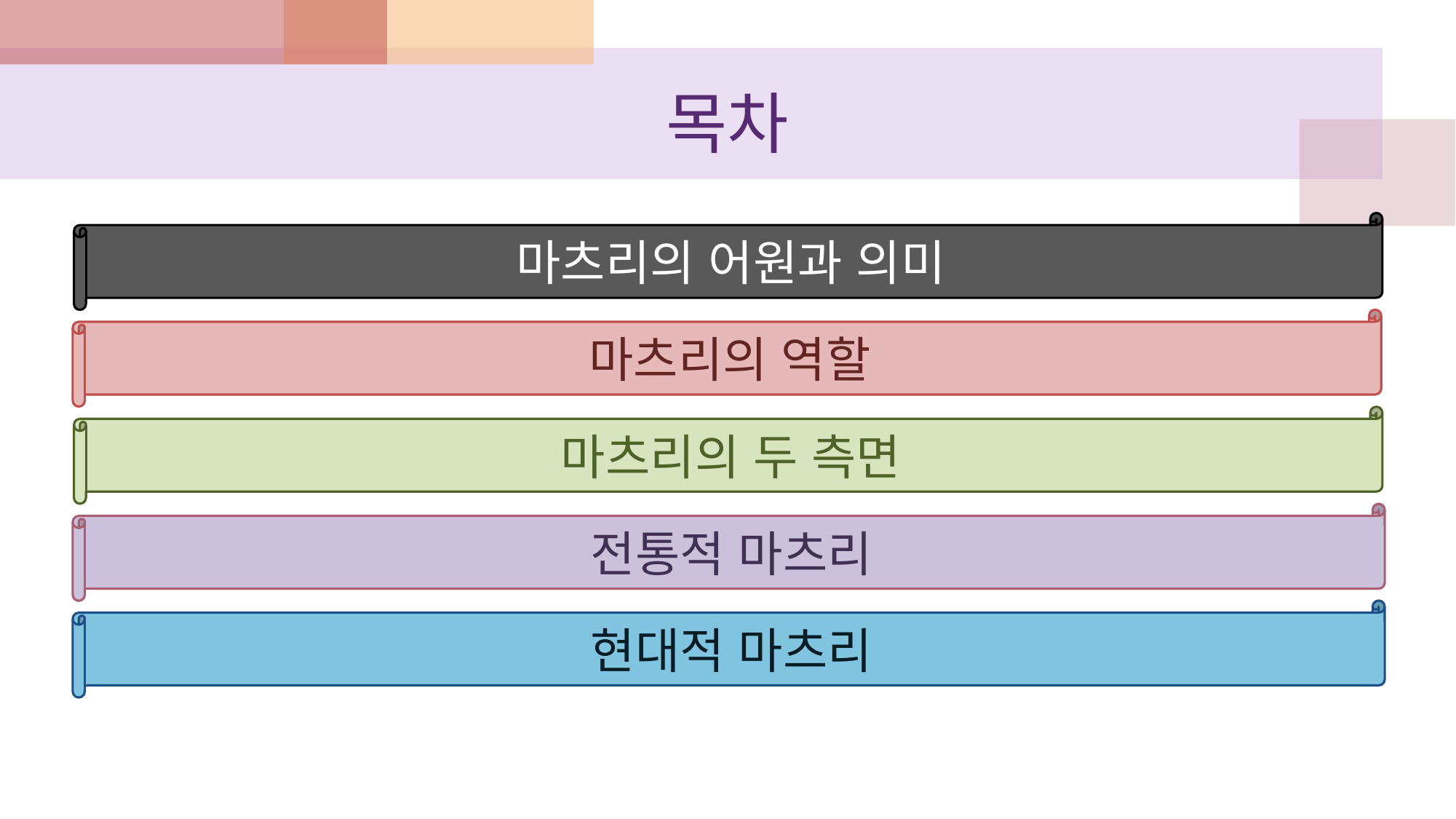

# 목차
마츠리의 어원과 의미
마츠리의 역할
마츠리의 두 측면
전통적 마츠리
현대적 마츠리